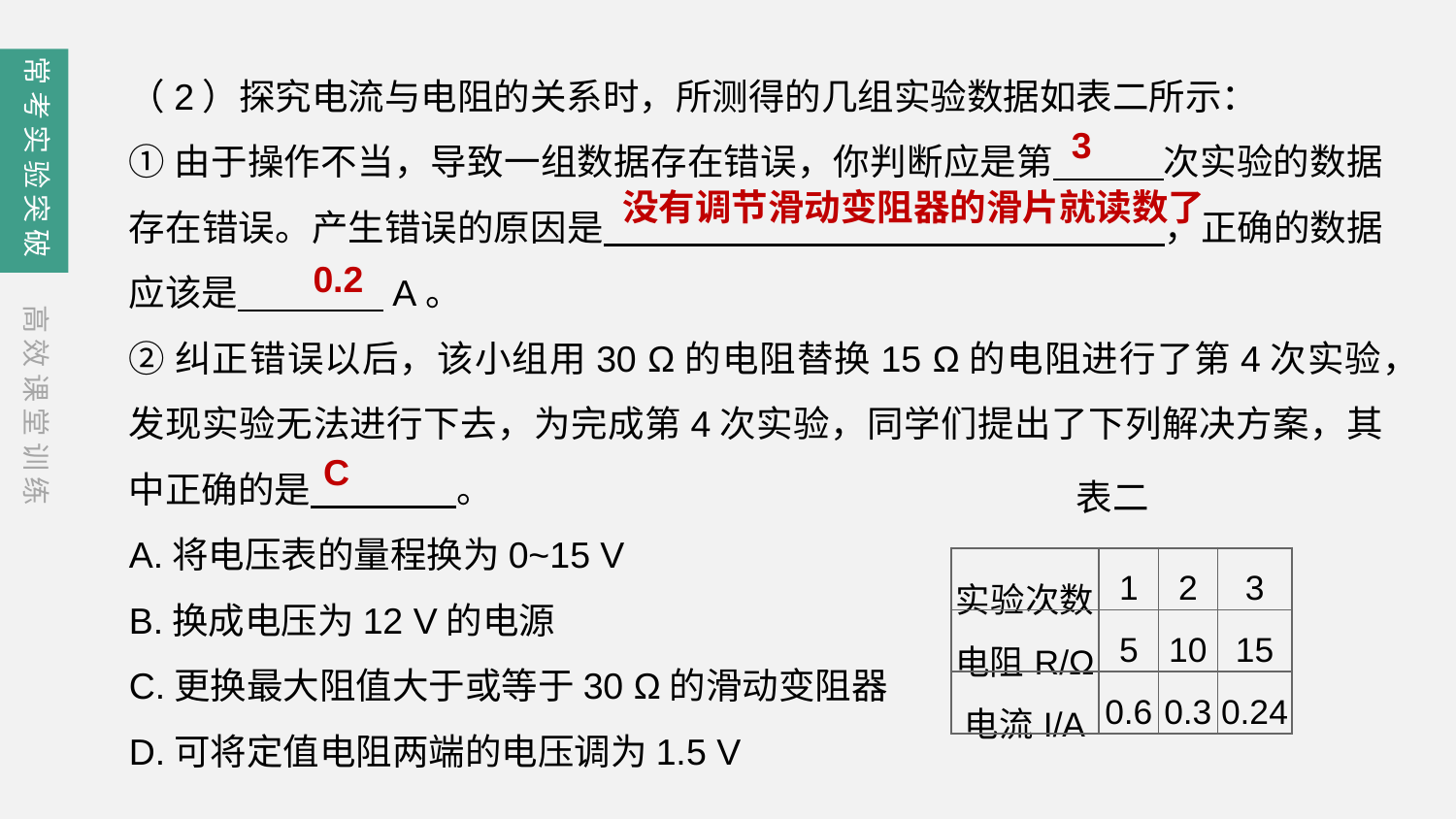

（2）探究电流与电阻的关系时，所测得的几组实验数据如表二所示：
①由于操作不当，导致一组数据存在错误，你判断应是第　　　次实验的数据存在错误。产生错误的原因是　　　　　　　　　　      　　　　，正确的数据应该是　　　　A。
②纠正错误以后，该小组用30 Ω的电阻替换15 Ω的电阻进行了第4次实验，发现实验无法进行下去，为完成第4次实验，同学们提出了下列解决方案，其中正确的是　　　　。
A.将电压表的量程换为0~15 V
B.换成电压为12 V的电源
C.更换最大阻值大于或等于30 Ω的滑动变阻器
D.可将定值电阻两端的电压调为1.5 V
常考实验突破

3
没有调节滑动变阻器的滑片就读数了
0.2
高效课堂训练
C
表二
| 实验次数 | 1 | 2 | 3 |
| --- | --- | --- | --- |
| 电阻R/Ω | 5 | 10 | 15 |
| 电流I/A | 0.6 | 0.3 | 0.24 |